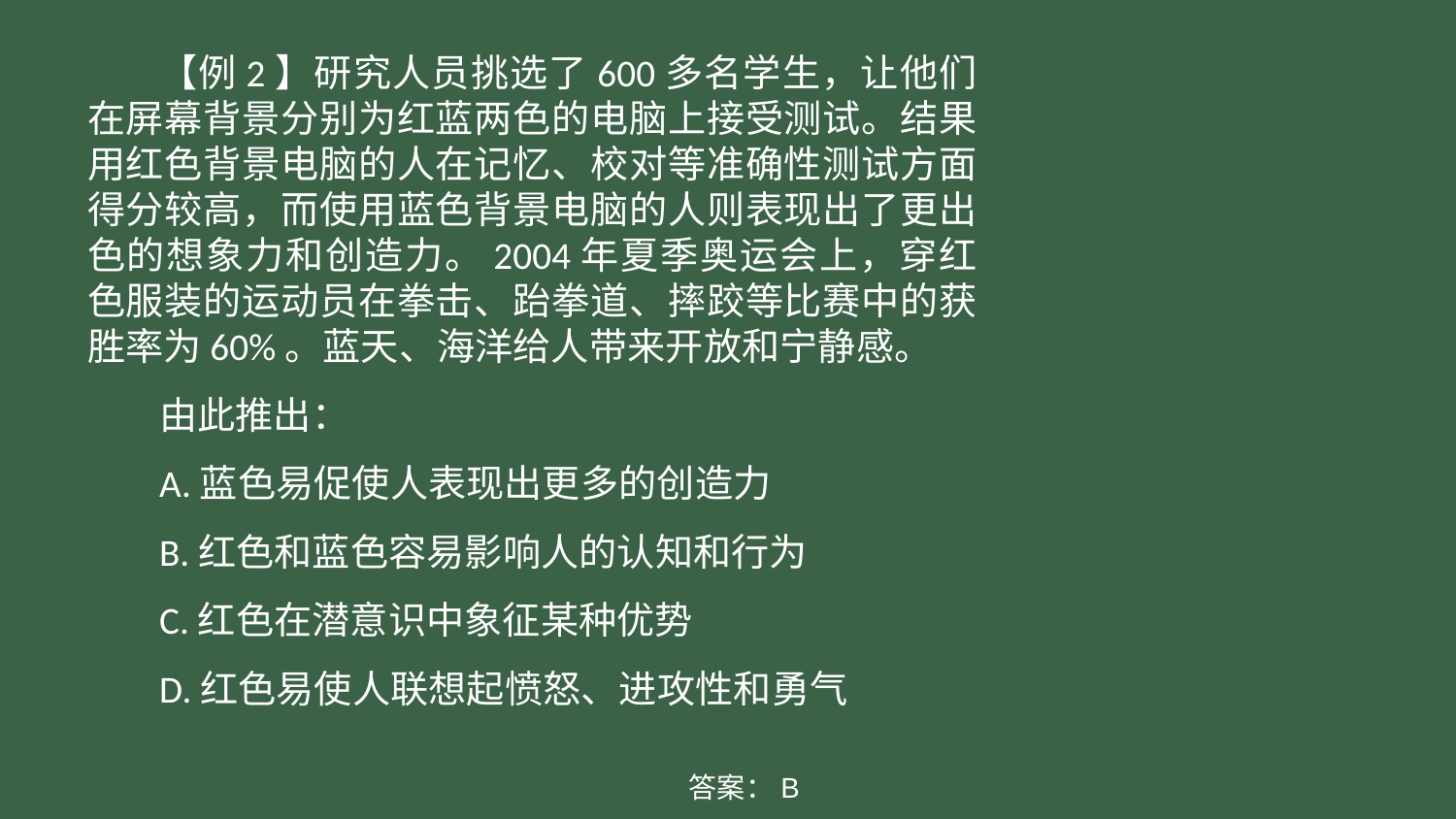

【例2】研究人员挑选了600多名学生，让他们在屏幕背景分别为红蓝两色的电脑上接受测试。结果用红色背景电脑的人在记忆、校对等准确性测试方面得分较高，而使用蓝色背景电脑的人则表现出了更出色的想象力和创造力。2004年夏季奥运会上，穿红色服装的运动员在拳击、跆拳道、摔跤等比赛中的获胜率为60%。蓝天、海洋给人带来开放和宁静感。
由此推出：
A.蓝色易促使人表现出更多的创造力
B.红色和蓝色容易影响人的认知和行为
C.红色在潜意识中象征某种优势
D.红色易使人联想起愤怒、进攻性和勇气

答案：B